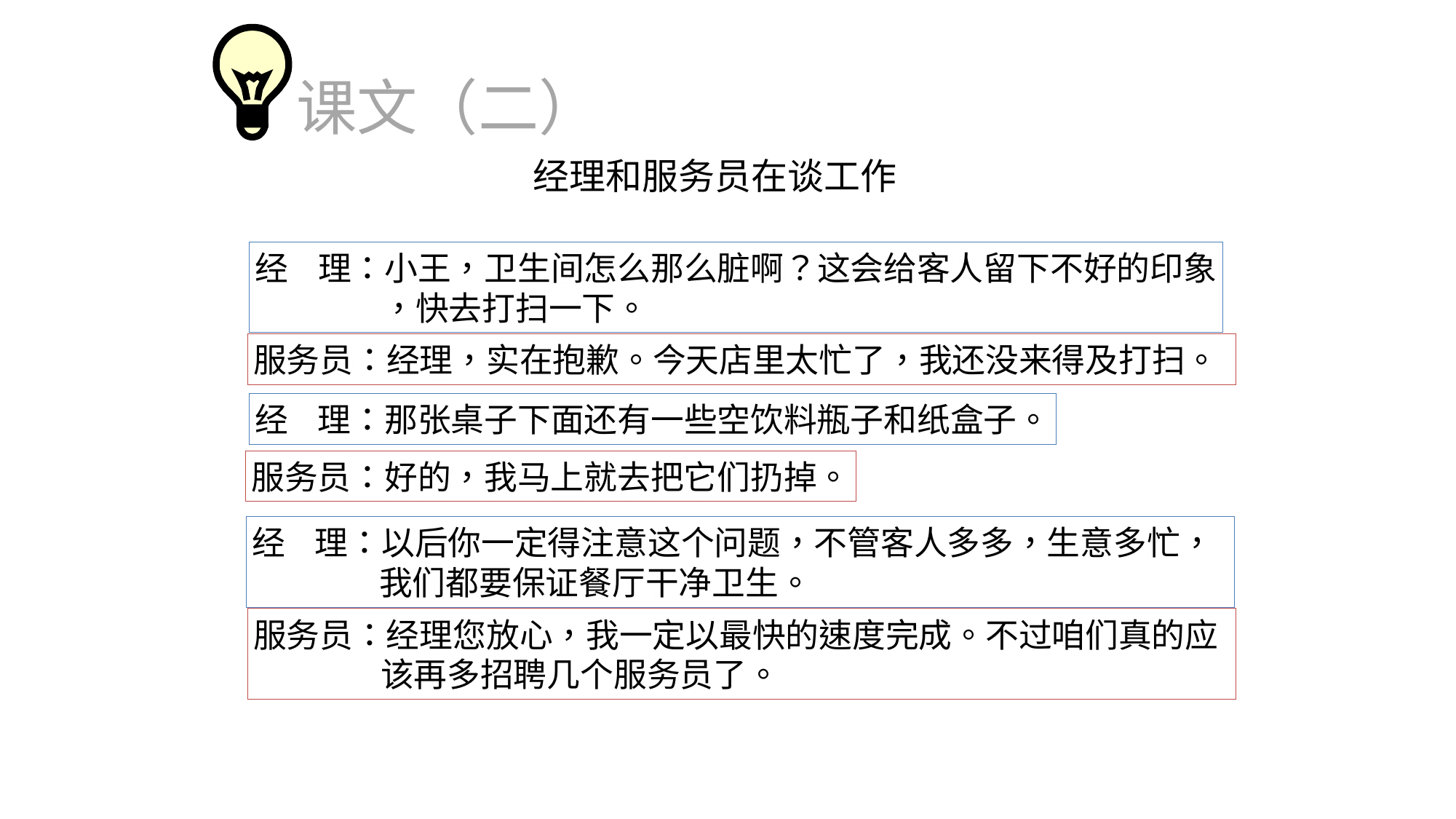

课文（二）
经理和服务员在谈工作
经    理：小王，卫生间怎么那么脏啊？这会给客人留下不好的印象
                ，快去打扫一下。
服务员：经理，实在抱歉。今天店里太忙了，我还没来得及打扫。
经    理：那张桌子下面还有一些空饮料瓶子和纸盒子。
服务员：好的，我马上就去把它们扔掉。
经    理：以后你一定得注意这个问题，不管客人多多，生意多忙，
                我们都要保证餐厅干净卫生。
服务员：经理您放心，我一定以最快的速度完成。不过咱们真的应
                该再多招聘几个服务员了。